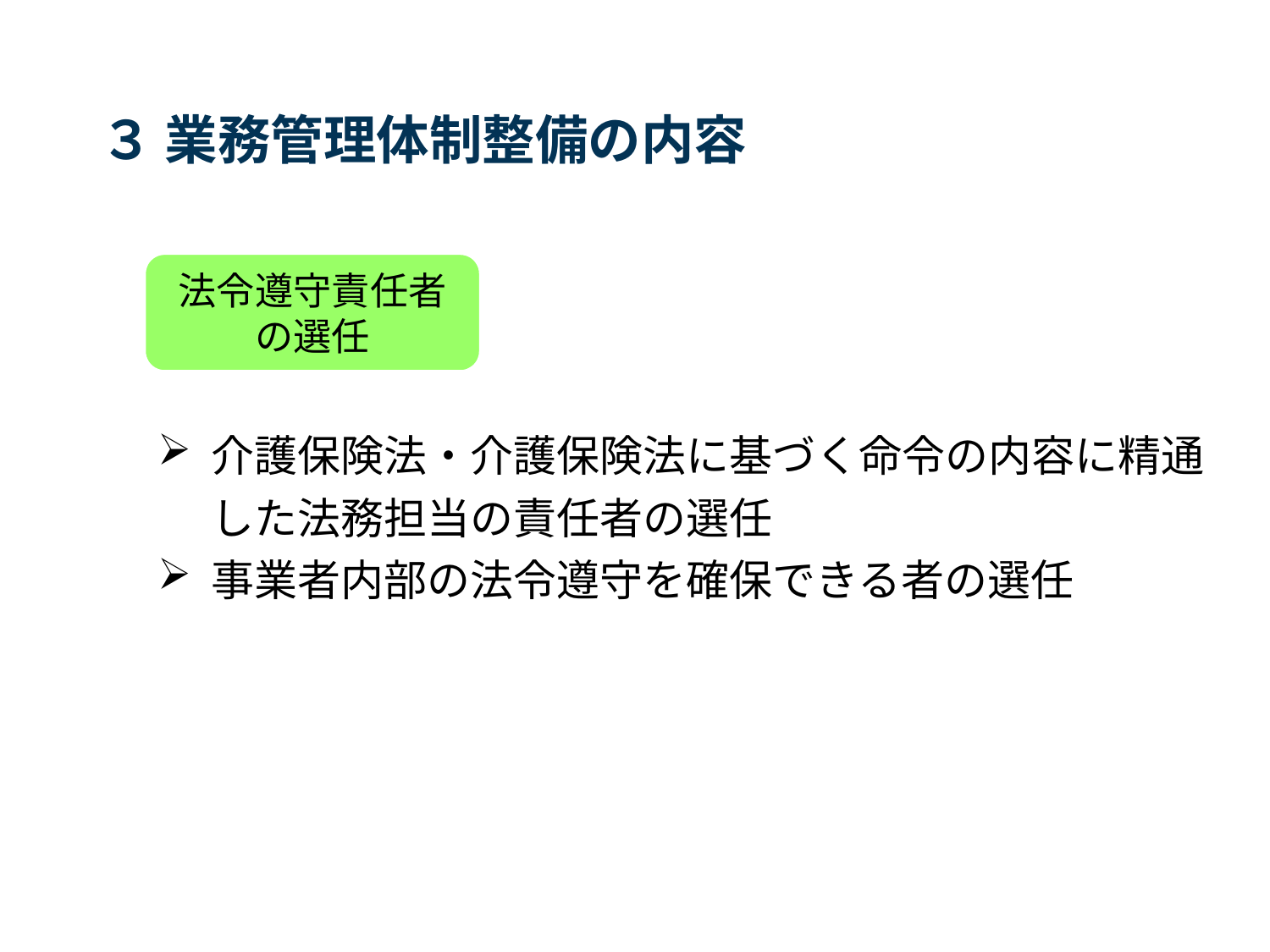

# ３ 業務管理体制整備の内容
法令遵守責任者
の選任
介護保険法・介護保険法に基づく命令の内容に精通した法務担当の責任者の選任
事業者内部の法令遵守を確保できる者の選任